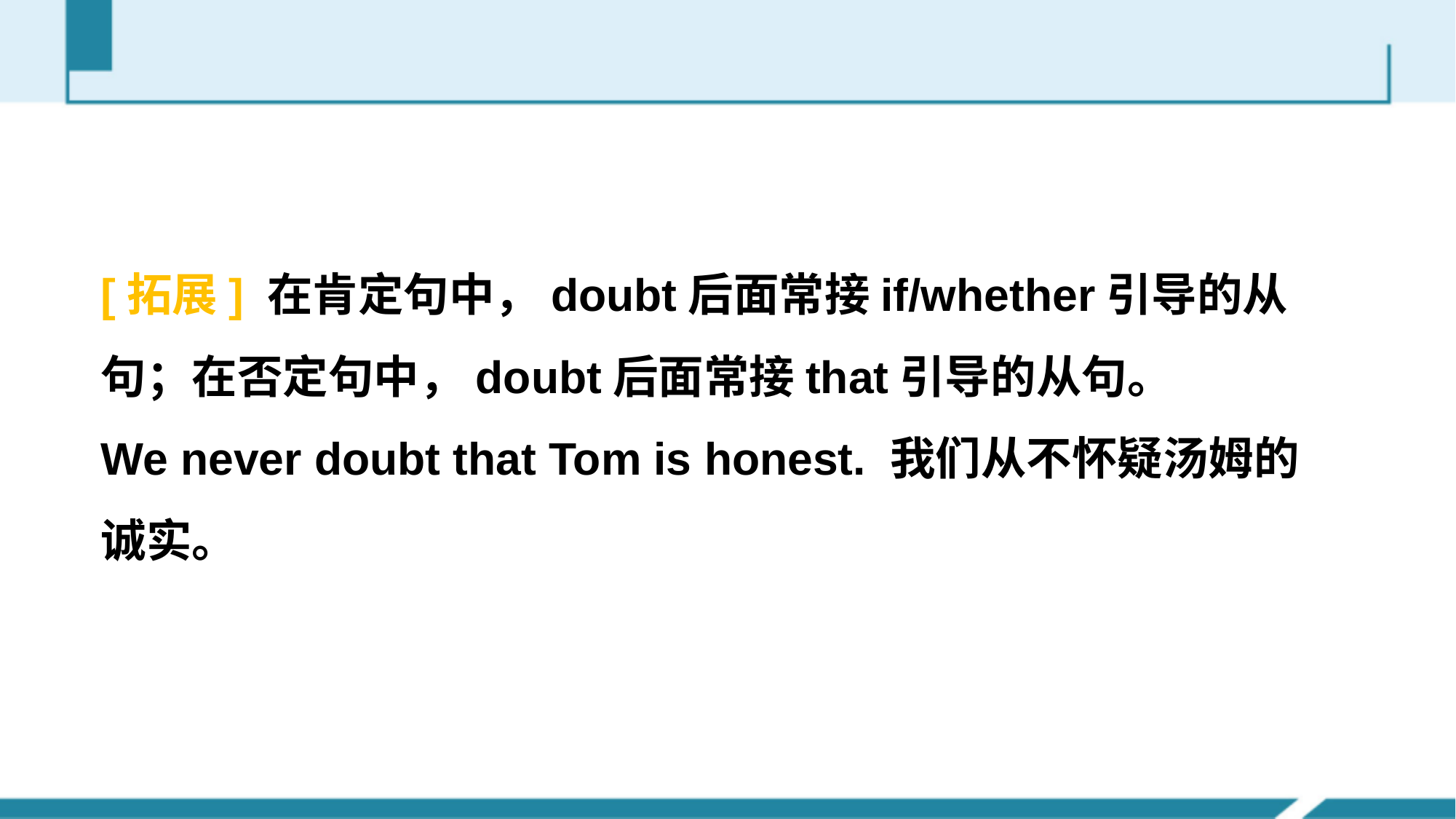

#
[拓展] 在肯定句中，doubt后面常接if/whether引导的从句；在否定句中，doubt后面常接that引导的从句。
We never doubt that Tom is honest. 我们从不怀疑汤姆的诚实。